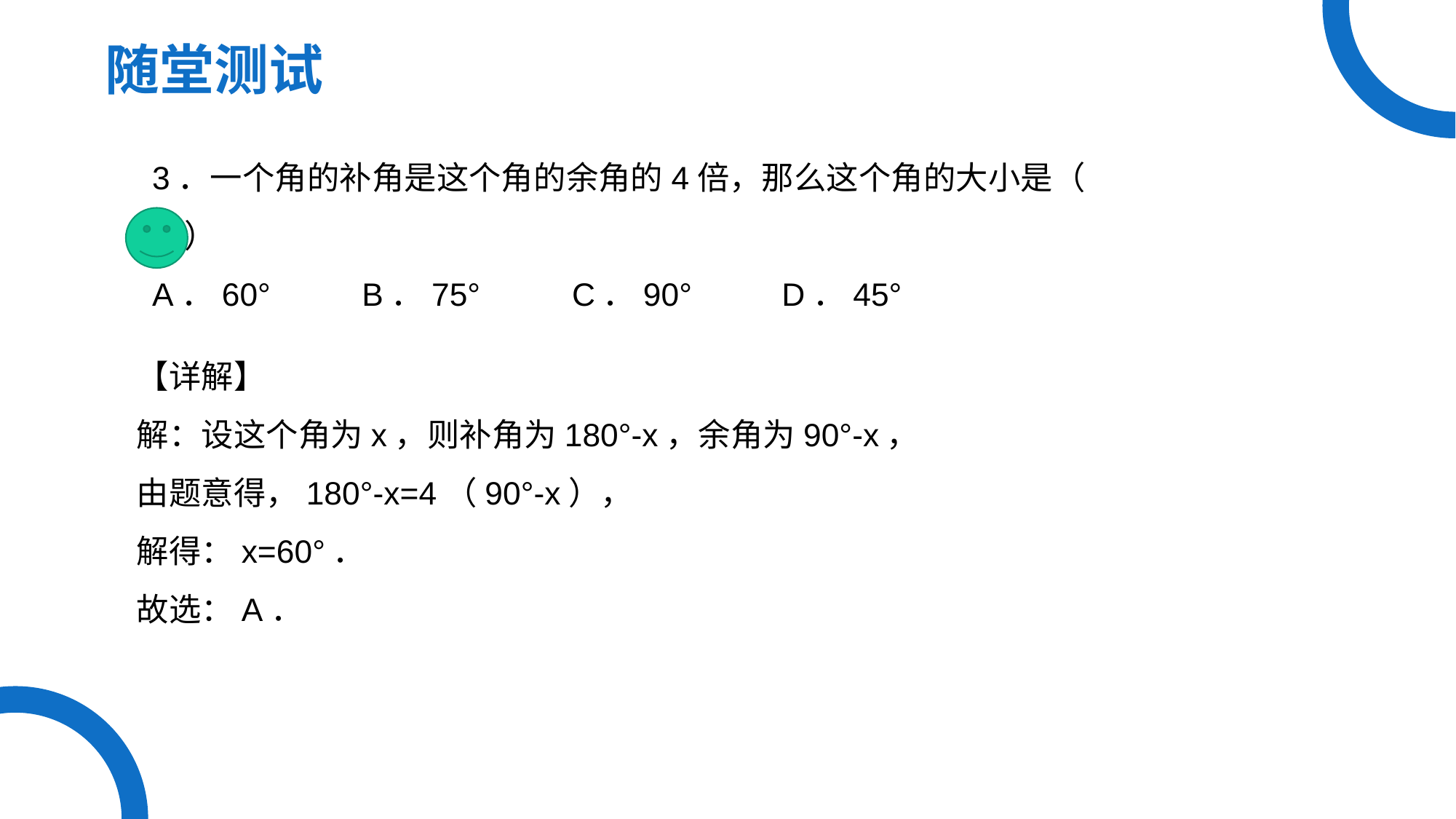

随堂测试
3．一个角的补角是这个角的余角的4倍，那么这个角的大小是（　　）
A．60°	B．75°	C．90°	D．45°

【详解】
解：设这个角为x，则补角为180°-x，余角为90°-x，
由题意得，180°-x=4（90°-x），
解得：x=60°．
故选：A．